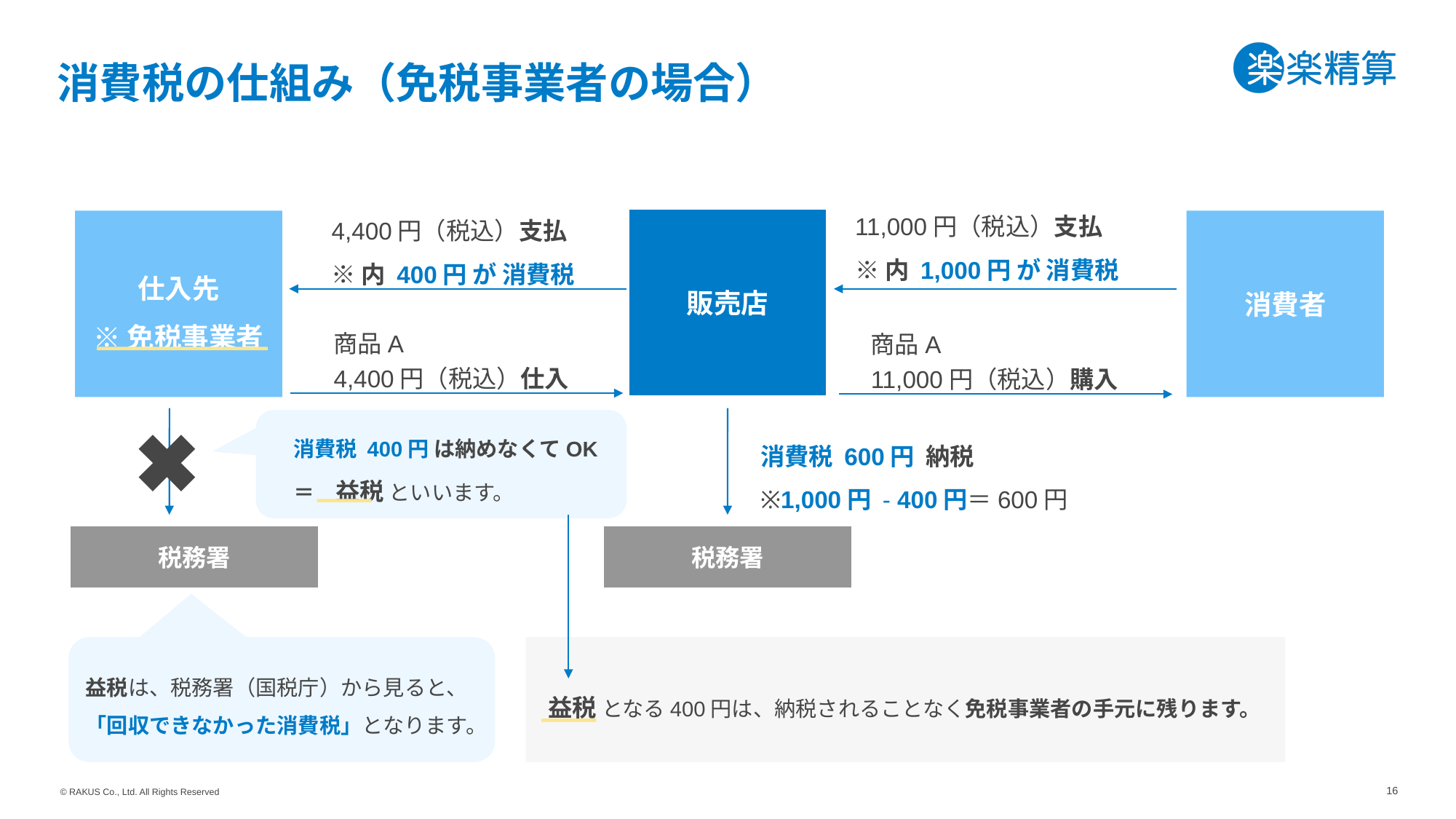

# 消費税の仕組み（免税事業者の場合）
11,000円（税込）支払
※内 1,000円 が 消費税
4,400円（税込）支払
※内 400円 が 消費税
販売店
消費者
仕入先
※免税事業者
商品A
4,400円（税込）仕入
商品A
11,000円（税込）購入

✖
　消費税 400円 は納めなくてOK
　＝　益税 といいます。
消費税 600円  納税
※1,000円 - 400円＝600円

税務署
税務署
益税は、税務署（国税庁）から見ると、
「回収できなかった消費税」となります。
 益税 となる400円は、納税されることなく免税事業者の手元に残ります。

16